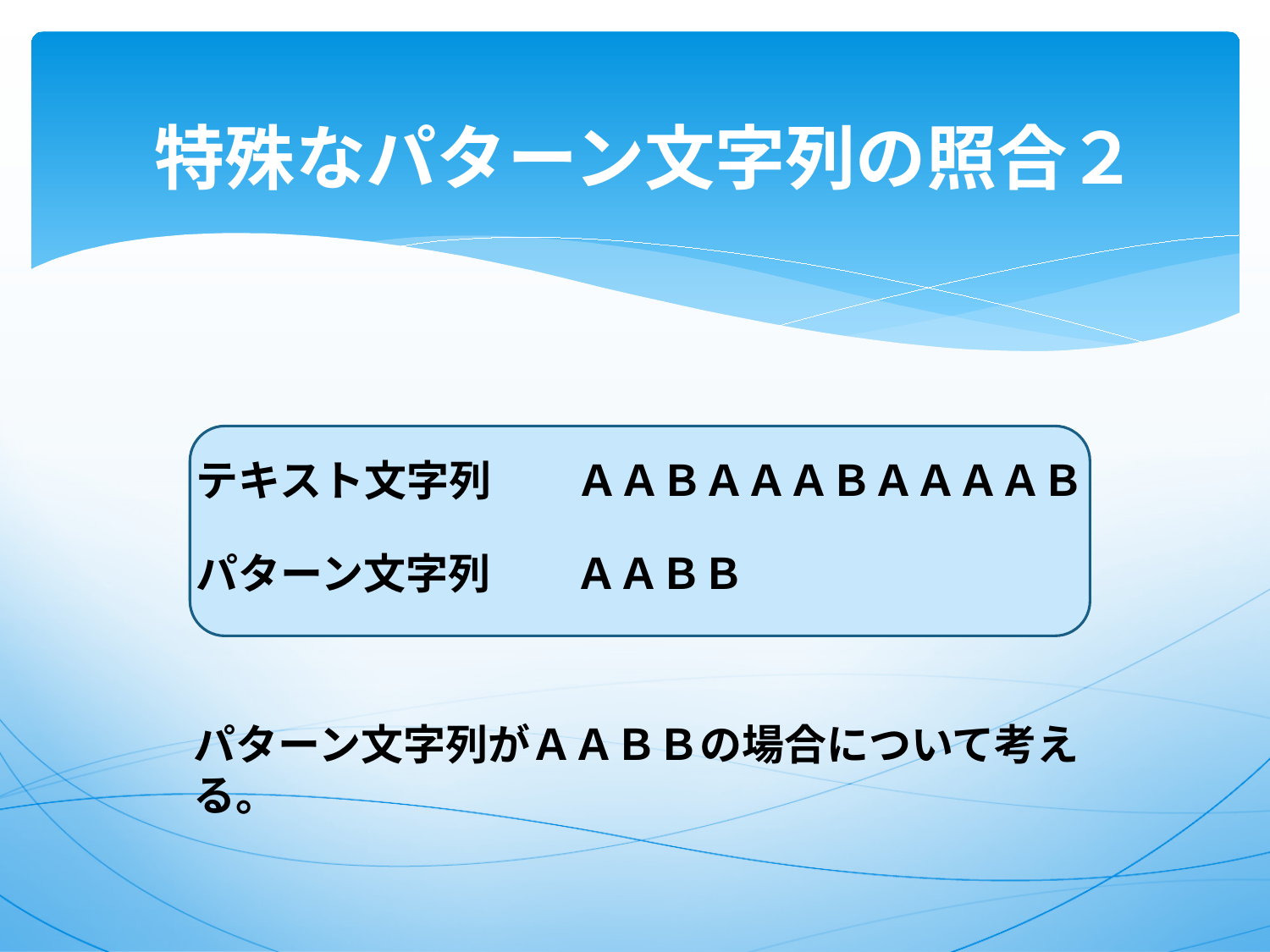

# 特殊なパターン文字列の照合２

テキスト文字列　　ＡＡＢＡＡＡＢＡＡＡＡＢ

パターン文字列　　ＡＡＢＢ
パターン文字列がＡＡＢＢの場合について考える。